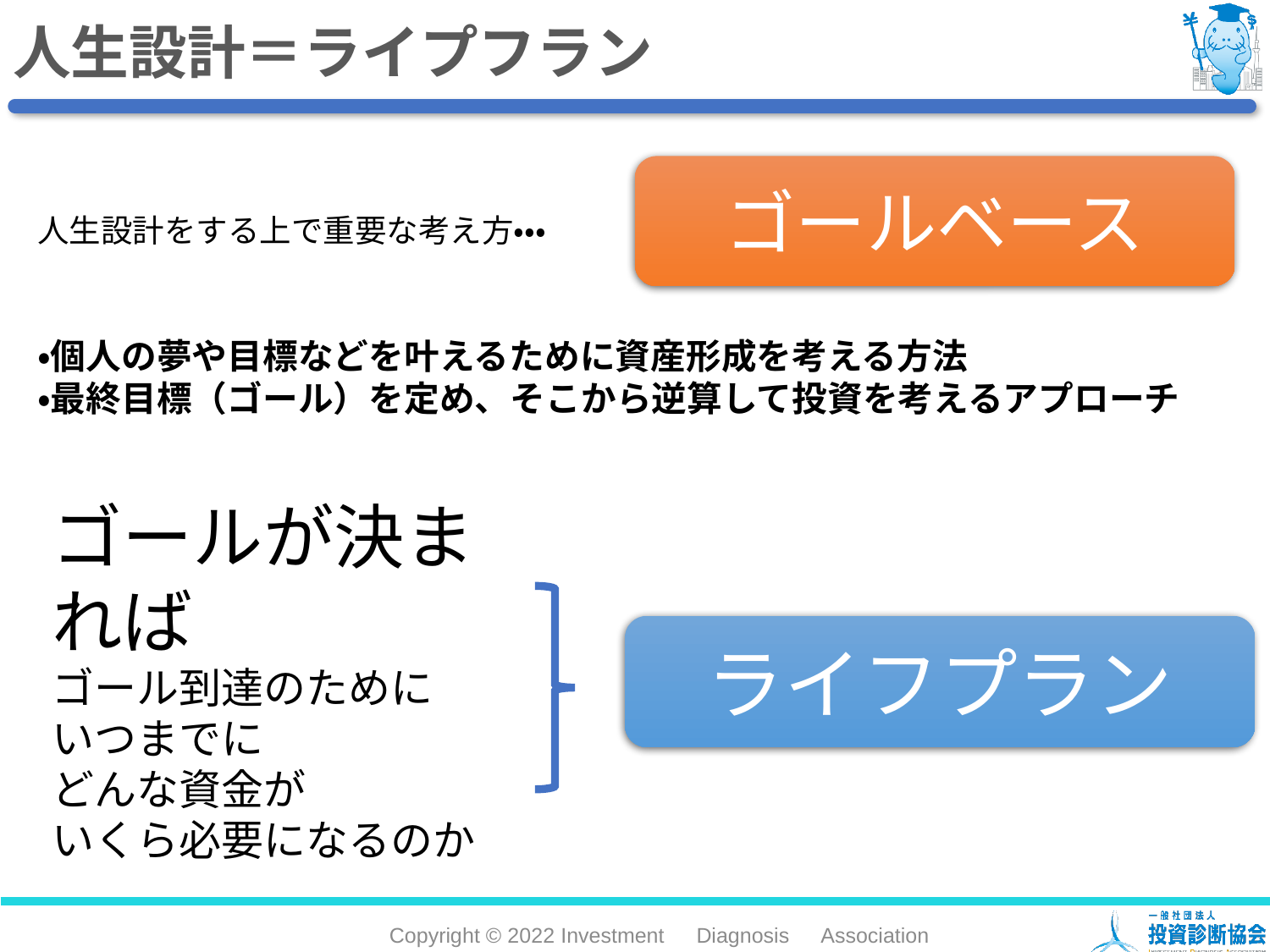

人生設計＝ライプフラン
ゴールベース
人生設計をする上で重要な考え方・・・
・個人の夢や目標などを叶えるために資産形成を考える方法
・最終目標（ゴール）を定め、そこから逆算して投資を考えるアプローチ
ゴールが決まれば
ゴール到達のために
いつまでに
どんな資金が
いくら必要になるのか

ライフプラン